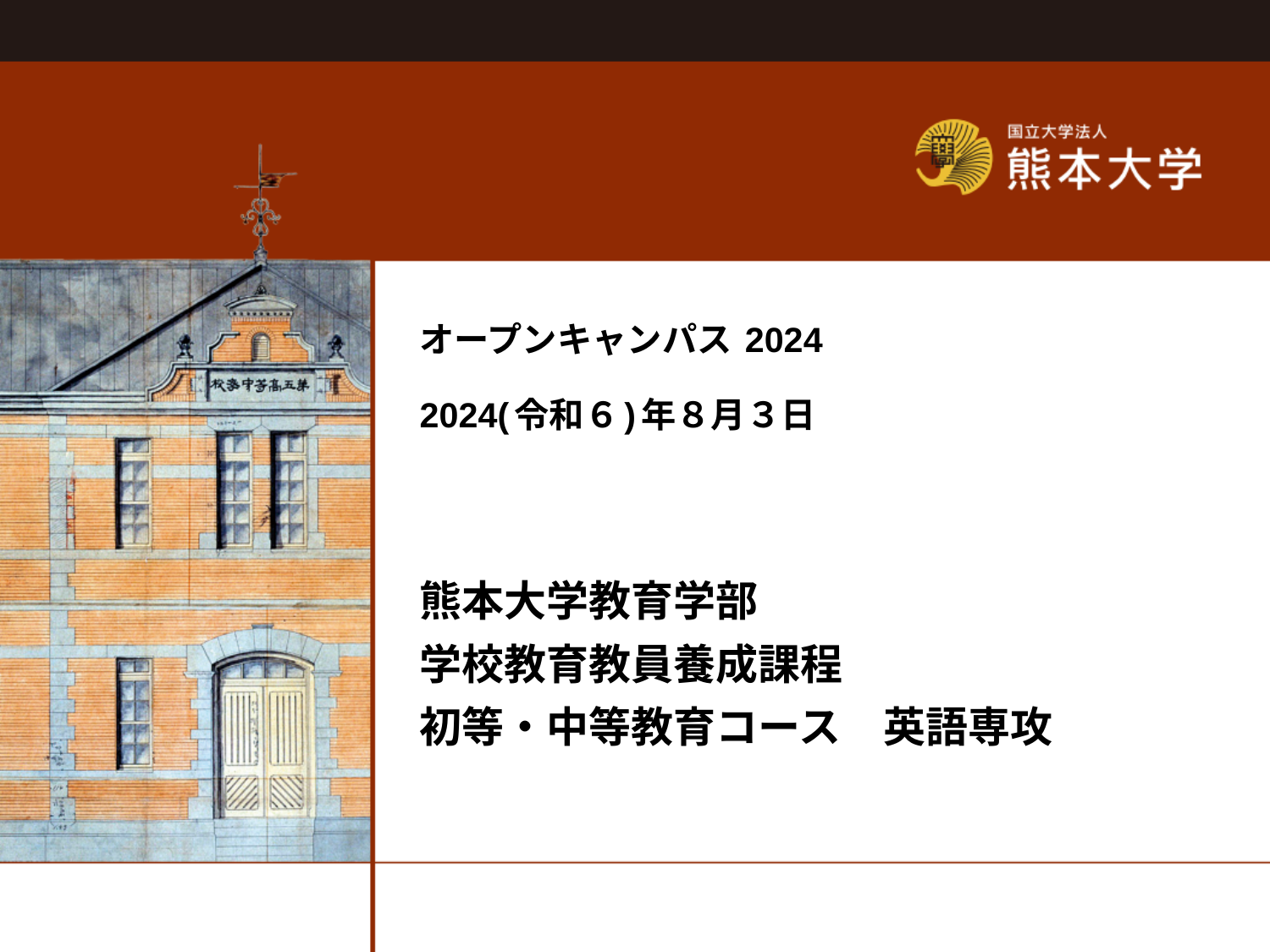

# オープンキャンパス 2024 2024(令和６)年８月３日

熊本大学教育学部
学校教育教員養成課程
初等・中等教育コース　英語専攻